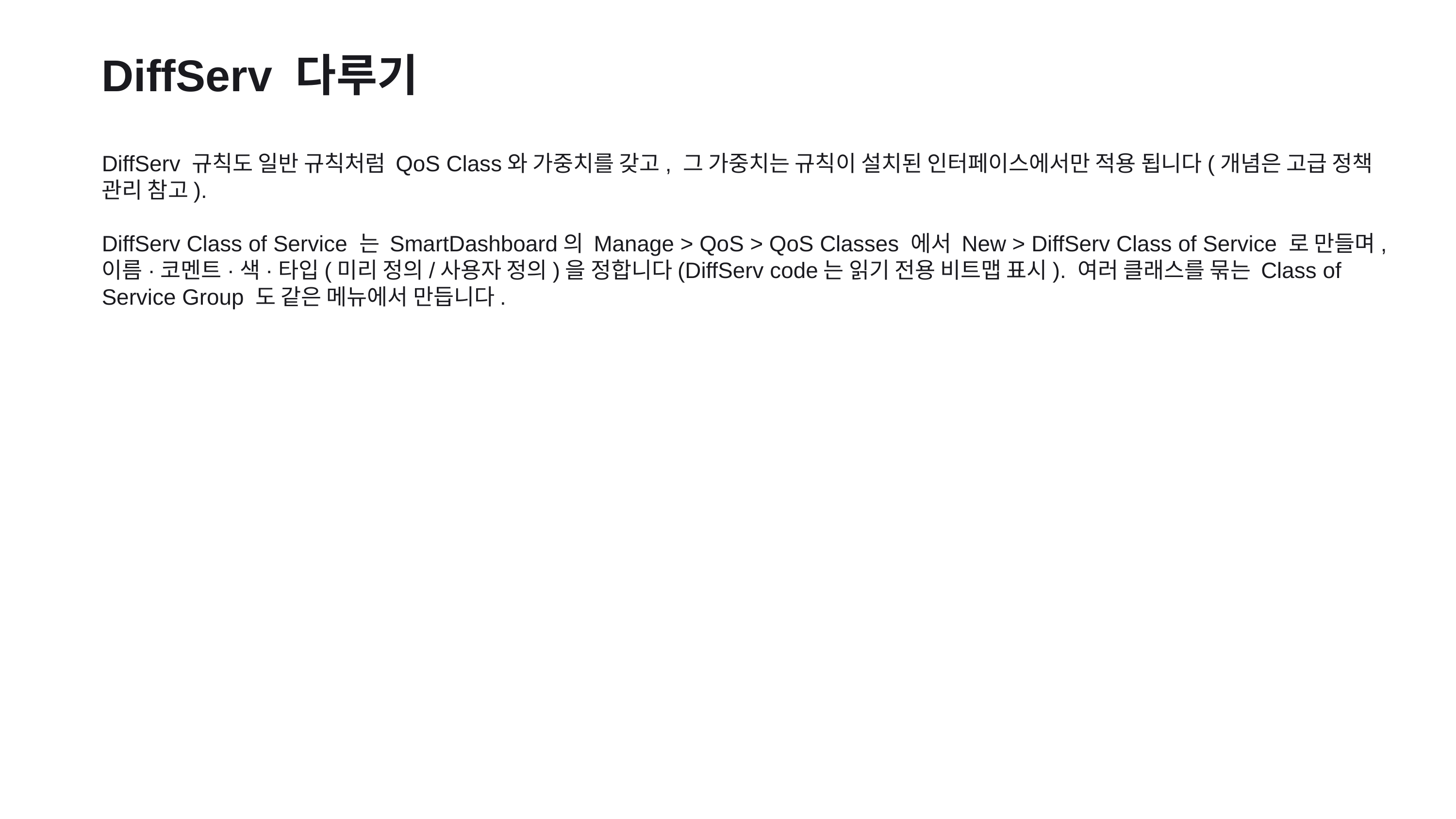

DiffServ 다루기
DiffServ 규칙도 일반 규칙처럼 QoS Class와 가중치를 갖고, 그 가중치는 규칙이 설치된 인터페이스에서만 적용 됩니다(개념은 고급 정책 관리 참고).

DiffServ Class of Service 는 SmartDashboard의 Manage > QoS > QoS Classes 에서 New > DiffServ Class of Service 로 만들며, 이름·코멘트·색·타입(미리 정의/사용자 정의)을 정합니다(DiffServ code는 읽기 전용 비트맵 표시). 여러 클래스를 묶는 Class of Service Group 도 같은 메뉴에서 만듭니다.